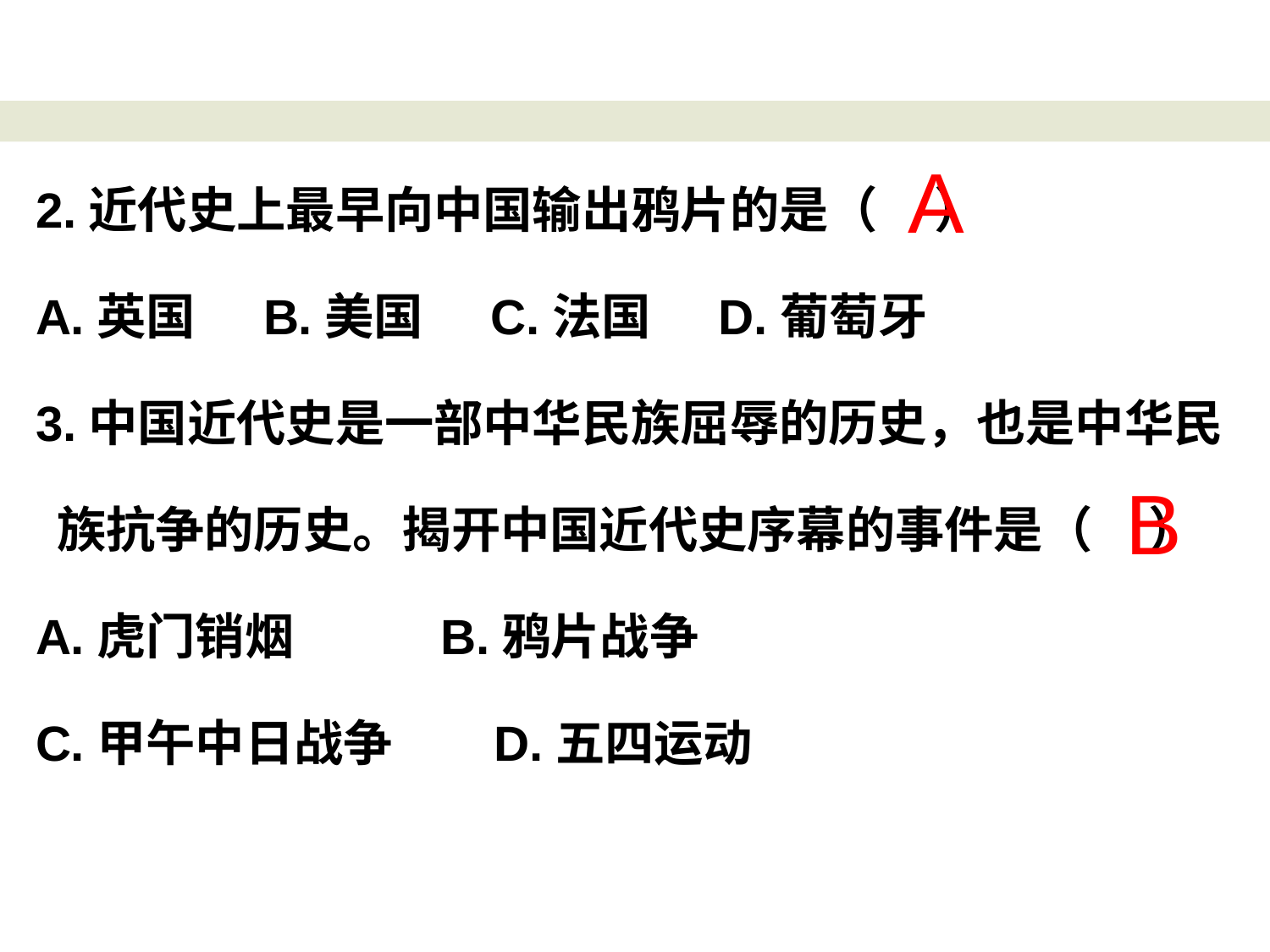

2.近代史上最早向中国输出鸦片的是（     ）
A.英国     B.美国     C.法国     D.葡萄牙
3.中国近代史是一部中华民族屈辱的历史，也是中华民族抗争的历史。揭开中国近代史序幕的事件是（     ）
A.虎门销烟            B.鸦片战争
C.甲午中日战争        D.五四运动
A
B